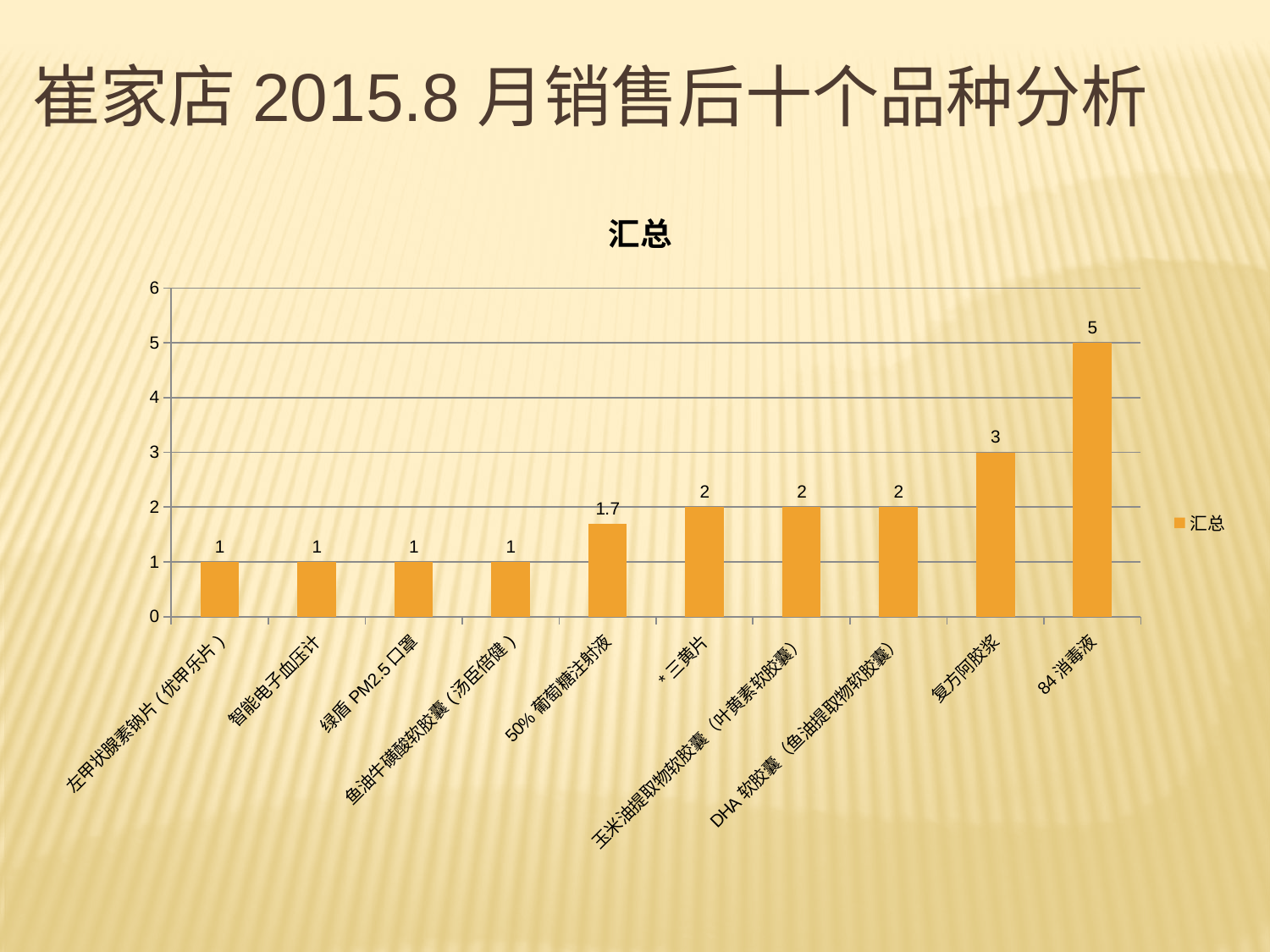

# 崔家店2015.8月销售后十个品种分析

### Chart:

| Category | 汇总 |
|---|---|
| 左甲状腺素钠片(优甲乐片) | 1.0 |
| 智能电子血压计 | 1.0 |
| 绿盾PM2.5口罩 | 1.0 |
| 鱼油牛磺酸软胶囊(汤臣倍健) | 1.0 |
| 50%葡萄糖注射液 | 1.7 |
| *三黄片 | 2.0 |
| 玉米油提取物软胶囊（叶黄素软胶囊） | 2.0 |
| DHA软胶囊（鱼油提取物软胶囊） | 2.0 |
| 复方阿胶浆 | 3.0 |
| 84消毒液 | 5.0 |